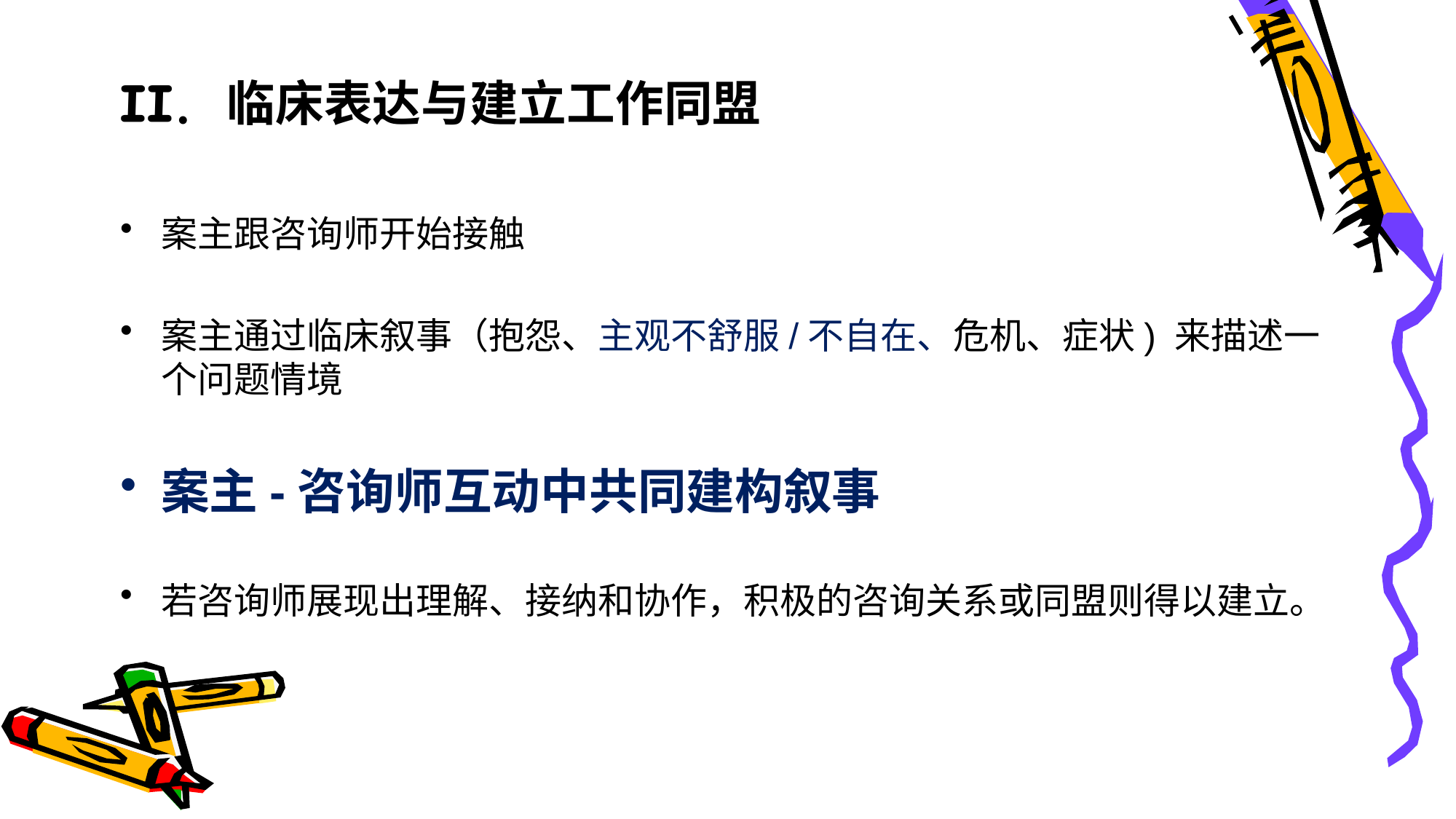

# II. 临床表达与建立工作同盟

案主跟咨询师开始接触

案主通过临床叙事（抱怨、主观不舒服/不自在、危机、症状) 来描述一个问题情境

案主-咨询师互动中共同建构叙事

若咨询师展现出理解、接纳和协作，积极的咨询关系或同盟则得以建立。